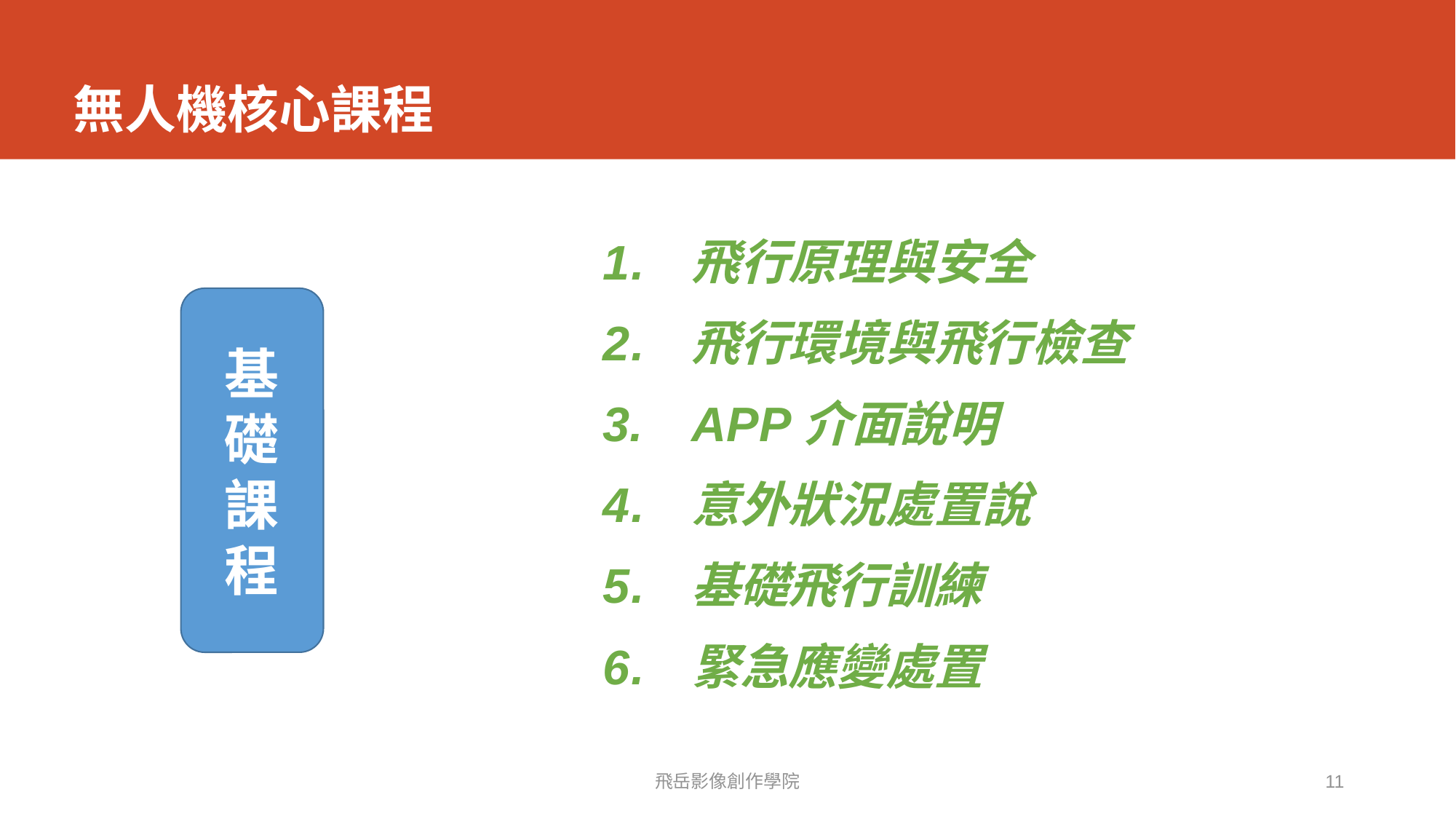

# 無人機核心課程
飛行原理與安全
飛行環境與飛行檢查
APP介面說明
意外狀況處置說
基礎飛行訓練
緊急應變處置

基
礎
課
程
飛岳影像創作學院
11